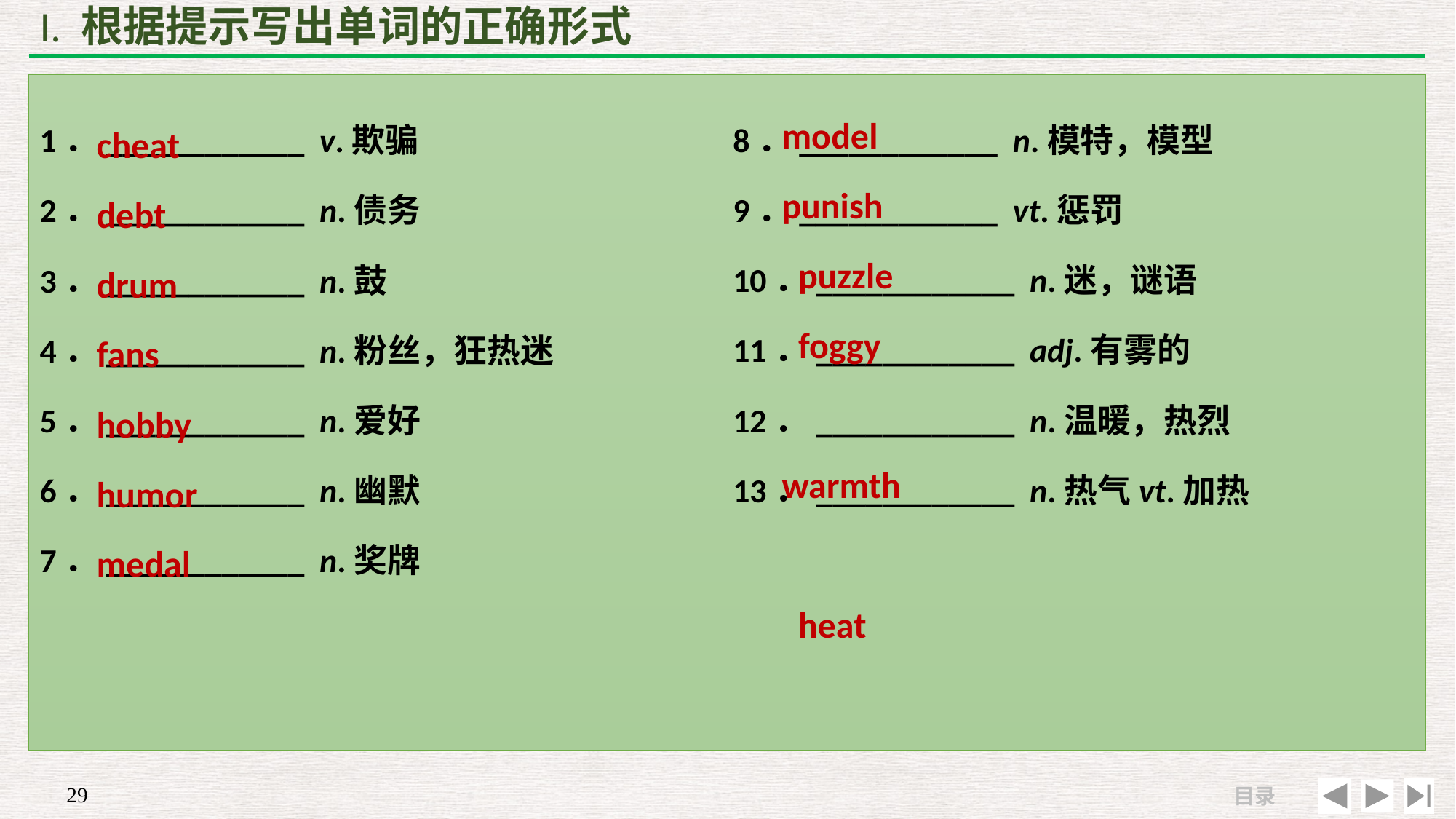

# I. 根据提示写出单词的正确形式

model
punish
  puzzle
  foggy
  warmth
  heat
cheat
debt
drum
fans
hobby
humor
medal
1．____________  v.欺骗
2．____________  n.债务
3．____________  n.鼓
4．____________  n.粉丝，狂热迷
5．____________  n.爱好
6．____________  n.幽默
7．____________  n.奖牌
8．____________  n.模特，模型
9．____________  vt.惩罚
10．____________  n.迷，谜语
11．____________  adj.有雾的
12．____________  n.温暖，热烈
13．____________  n.热气vt.加热